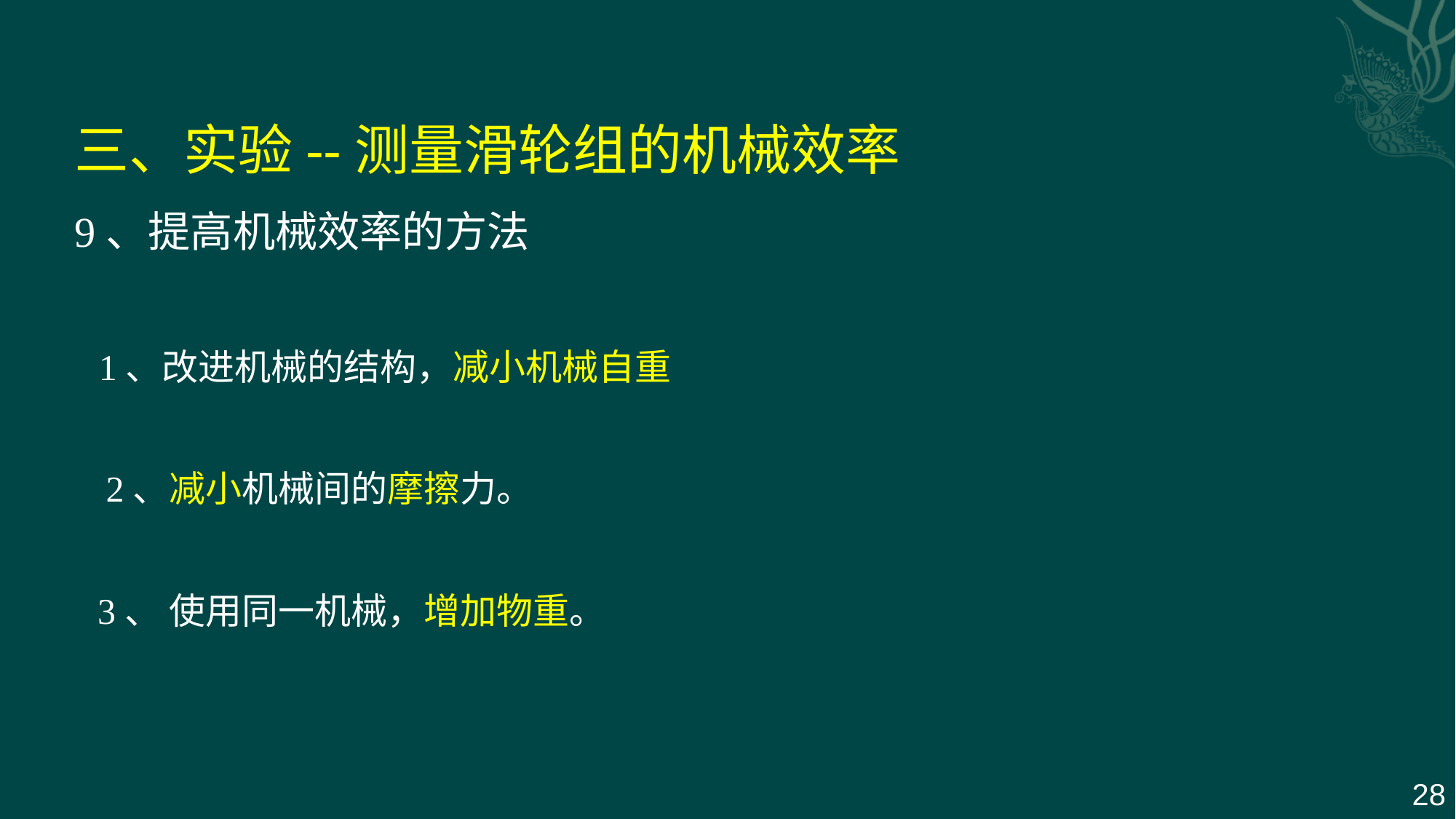

三、实验--测量滑轮组的机械效率
9、提高机械效率的方法
1、改进机械的结构，减小机械自重
 2、减小机械间的摩擦力。
3、 使用同一机械，增加物重。
28